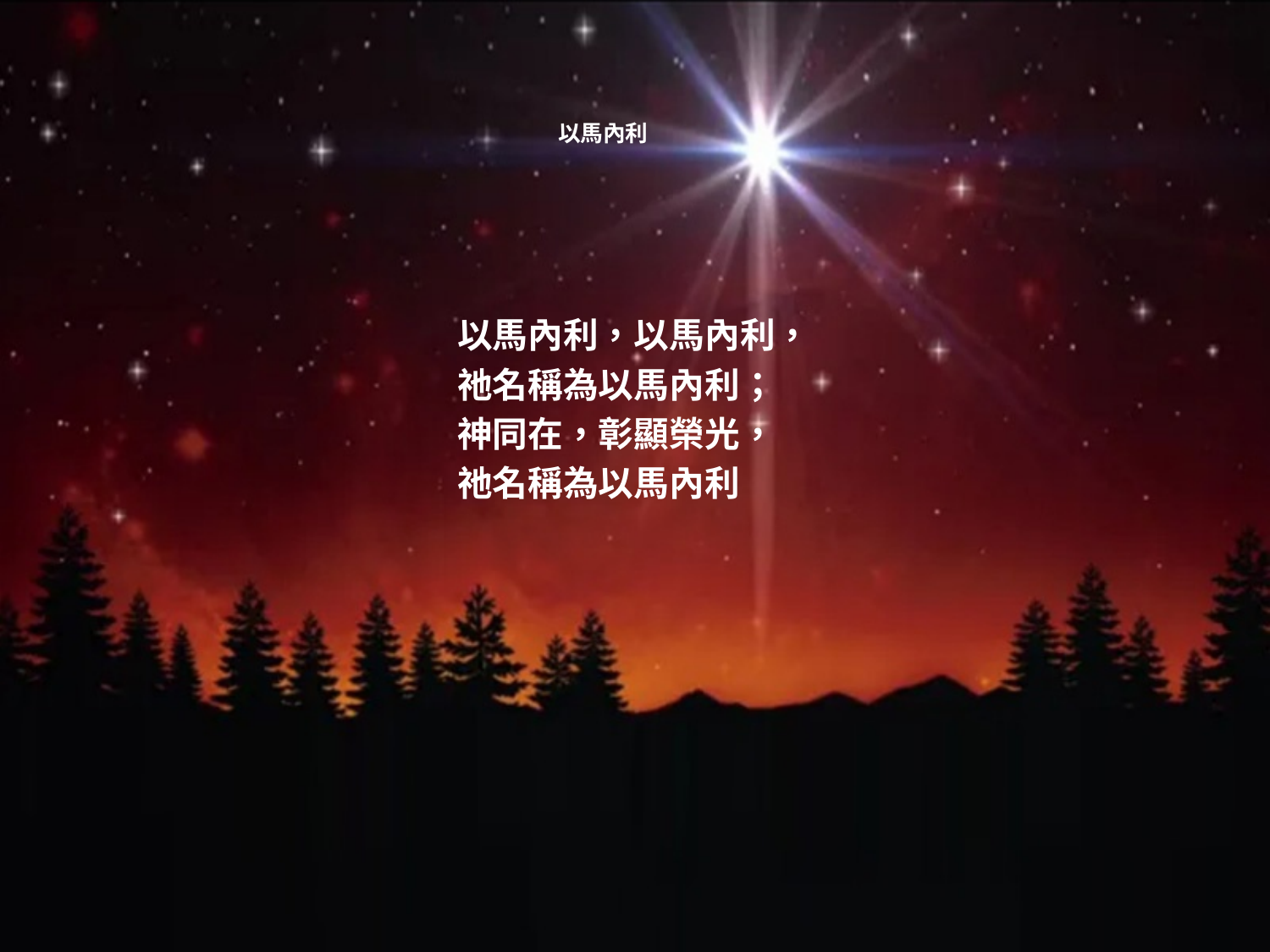

# 以馬內利
以馬內利，以馬內利，
祂名稱為以馬內利；
神同在，彰顯榮光，
祂名稱為以馬內利